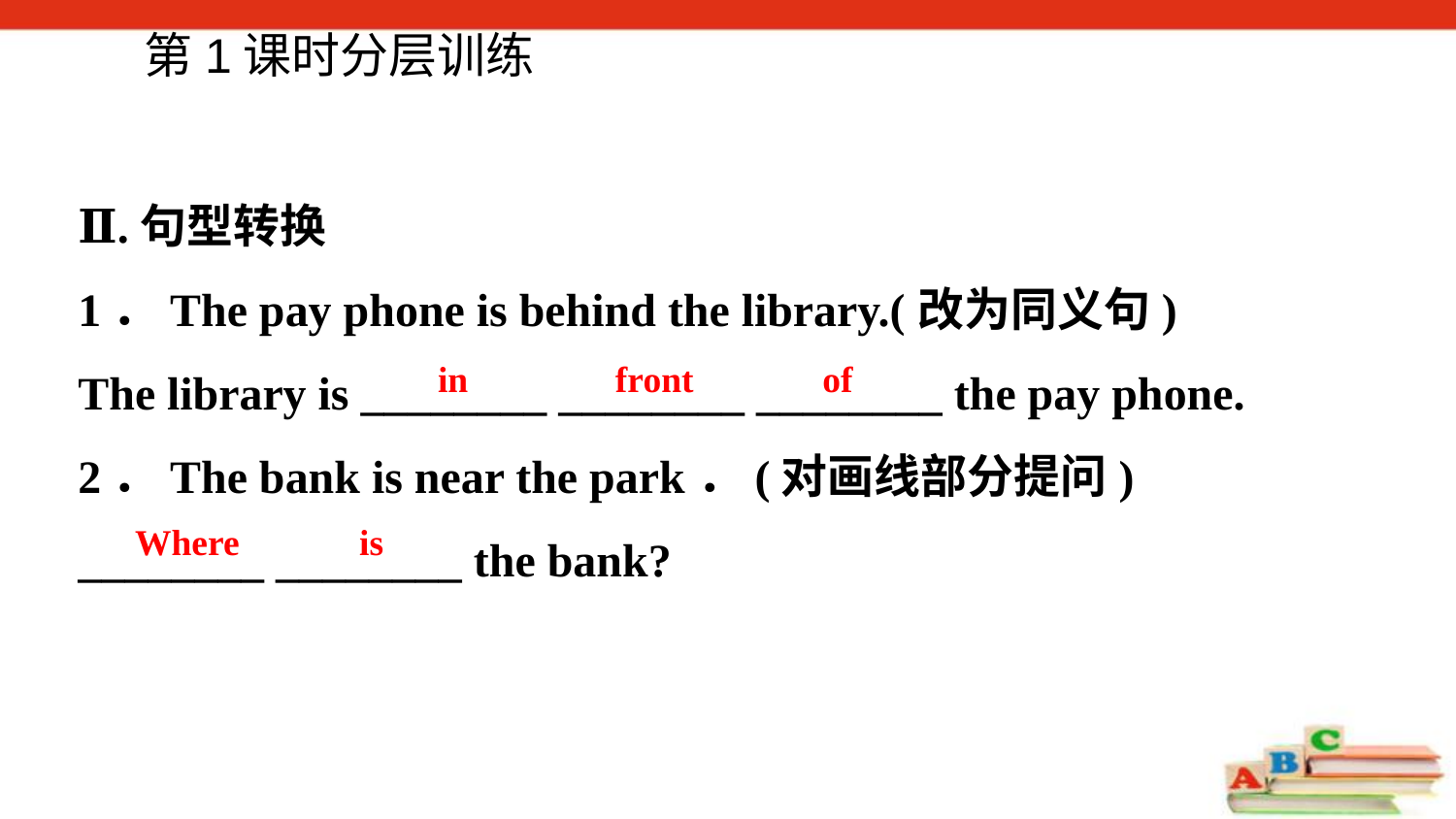

第1课时分层训练
Ⅱ.句型转换
1．The pay phone is behind the library.(改为同义句)
The library is ________ ________ ________ the pay phone.
2．The bank is near the park．(对画线部分提问)
________ ________ the bank?
in                front              of
Where             is